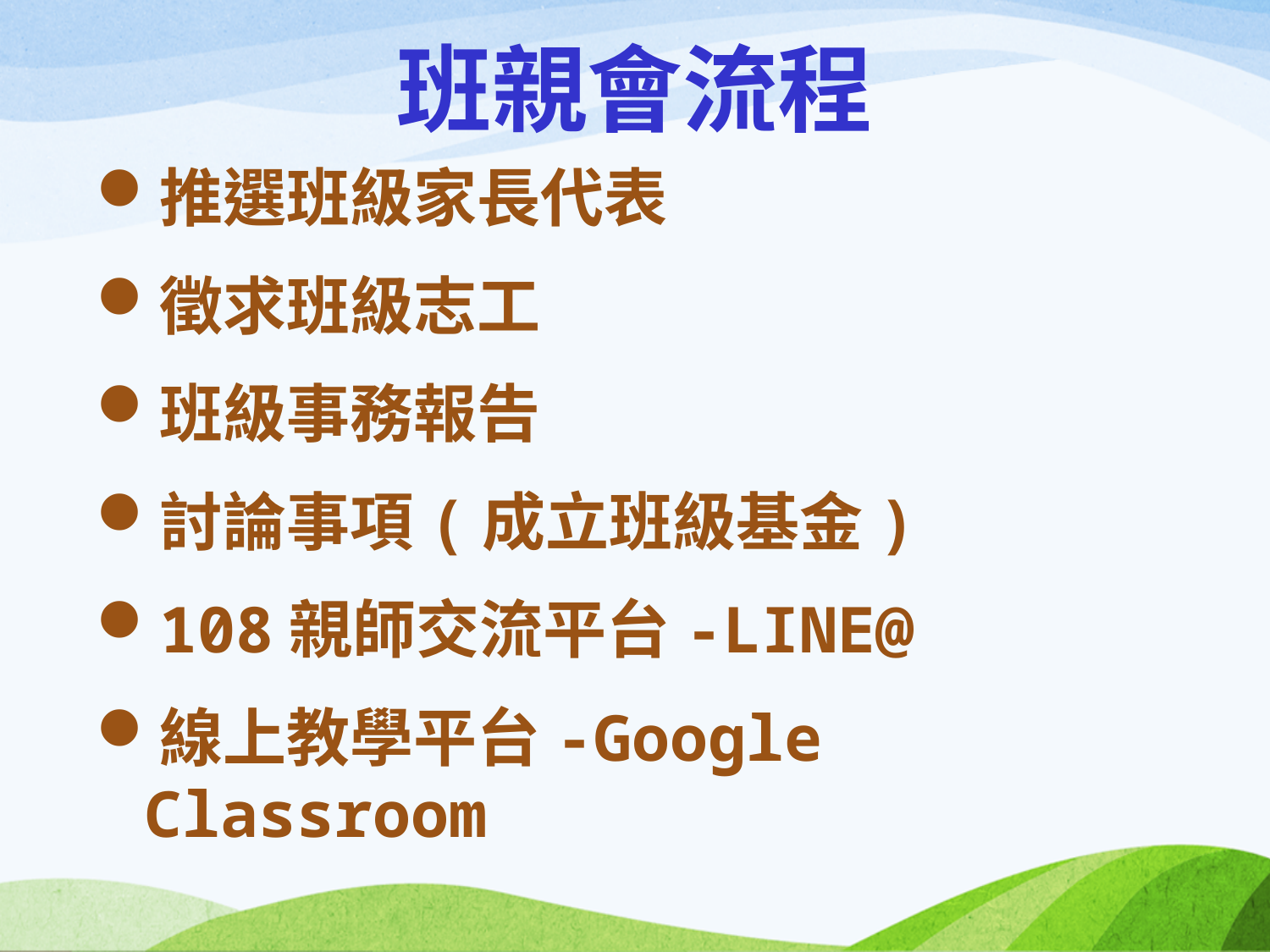

# 班親會流程
推選班級家長代表
徵求班級志工
班級事務報告
討論事項(成立班級基金)
108親師交流平台-LINE@
線上教學平台-Google Classroom